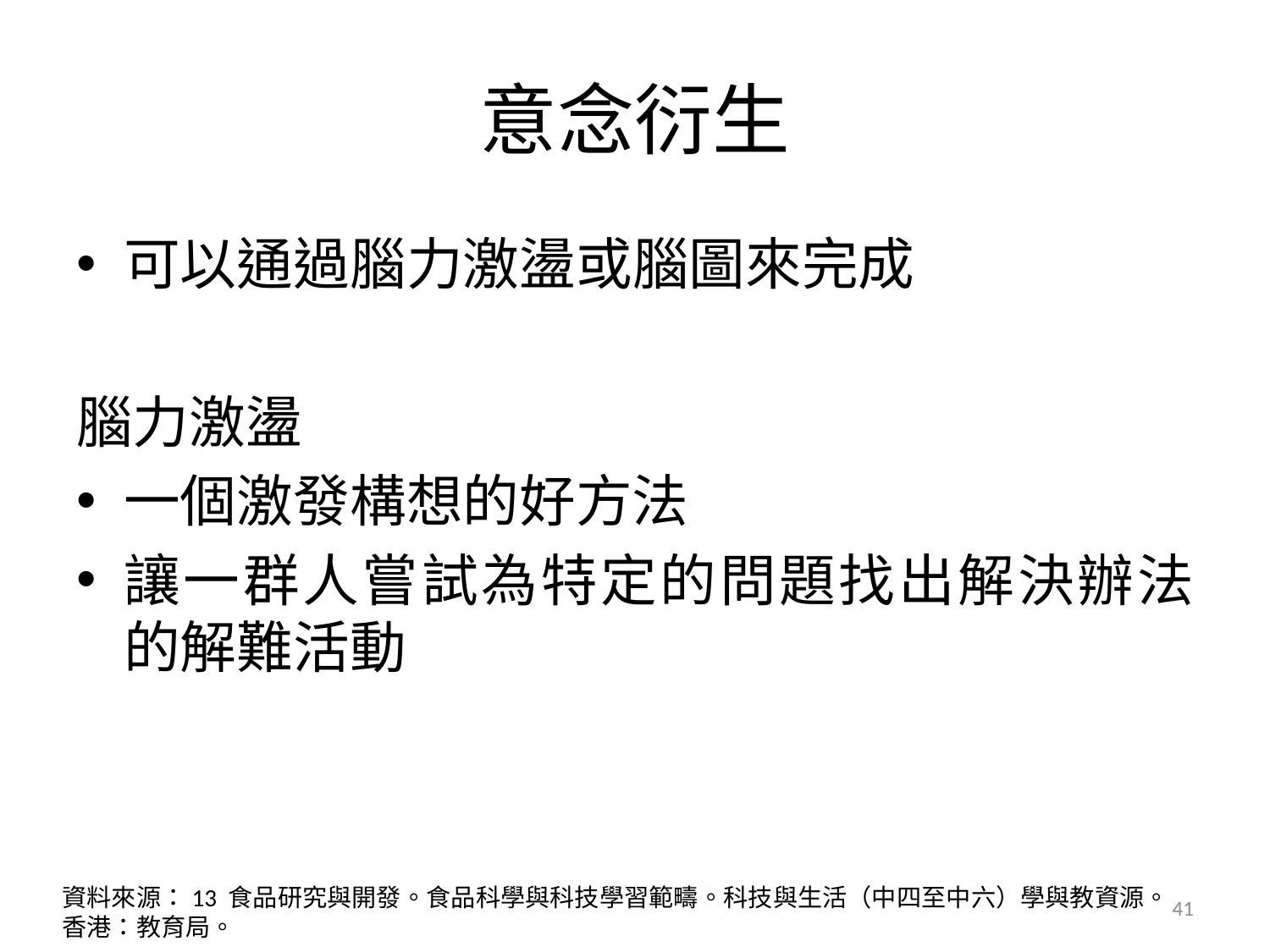

# 意念衍生
可以通過腦力激盪或腦圖來完成

腦力激盪
一個激發構想的好方法
讓一群人嘗試為特定的問題找出解決辦法的解難活動
資料來源：13 食品研究與開發。食品科學與科技學習範疇。科技與生活（中四至中六）學與教資源。香港：教育局。
41